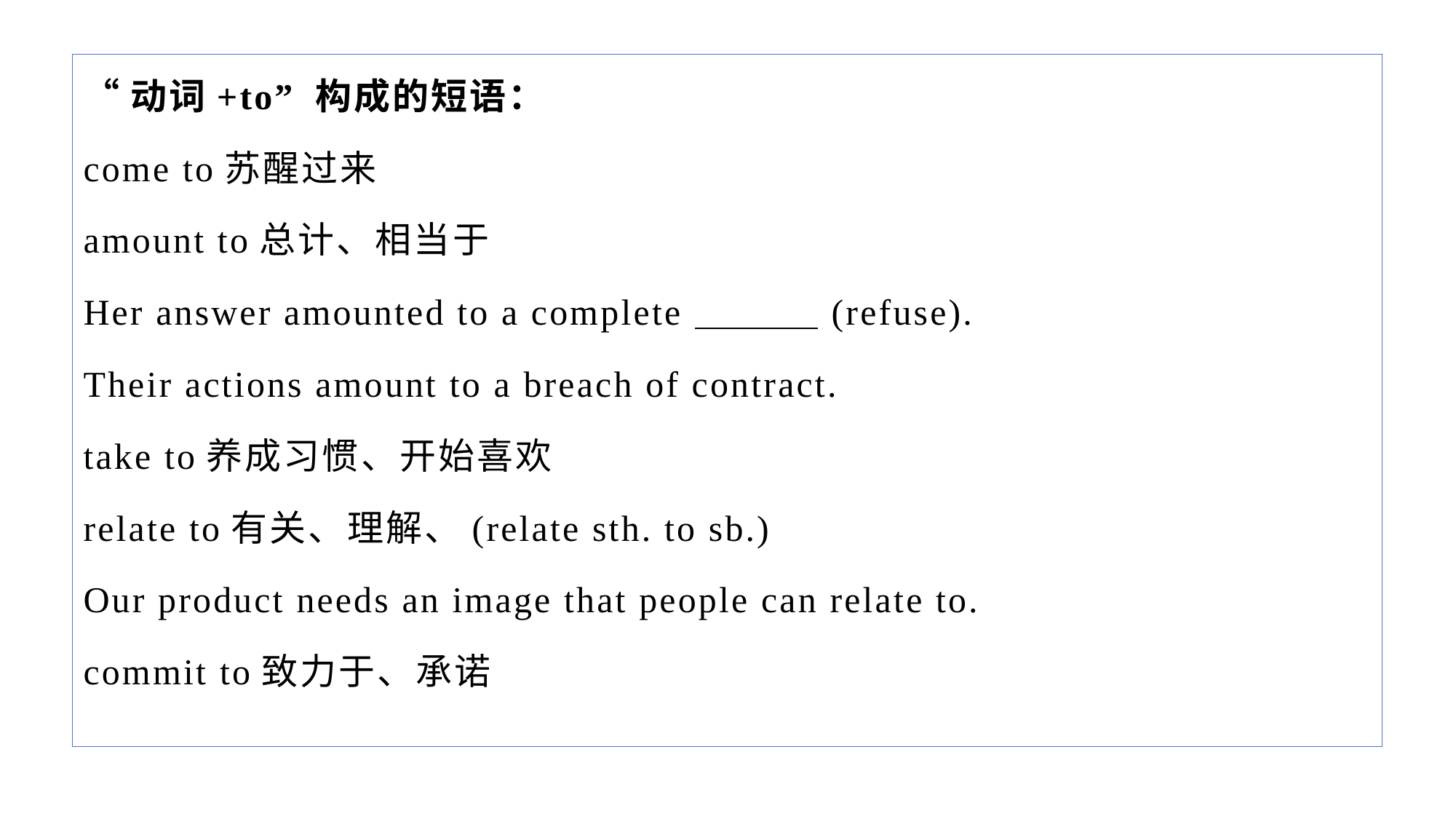

“动词+to” 构成的短语：
come to苏醒过来
amount to总计、相当于
Her answer amounted to a complete             (refuse).
Their actions amount to a breach of contract.
take to养成习惯、开始喜欢
relate to有关、理解、(relate sth. to sb.)
Our product needs an image that people can relate to.
commit to致力于、承诺